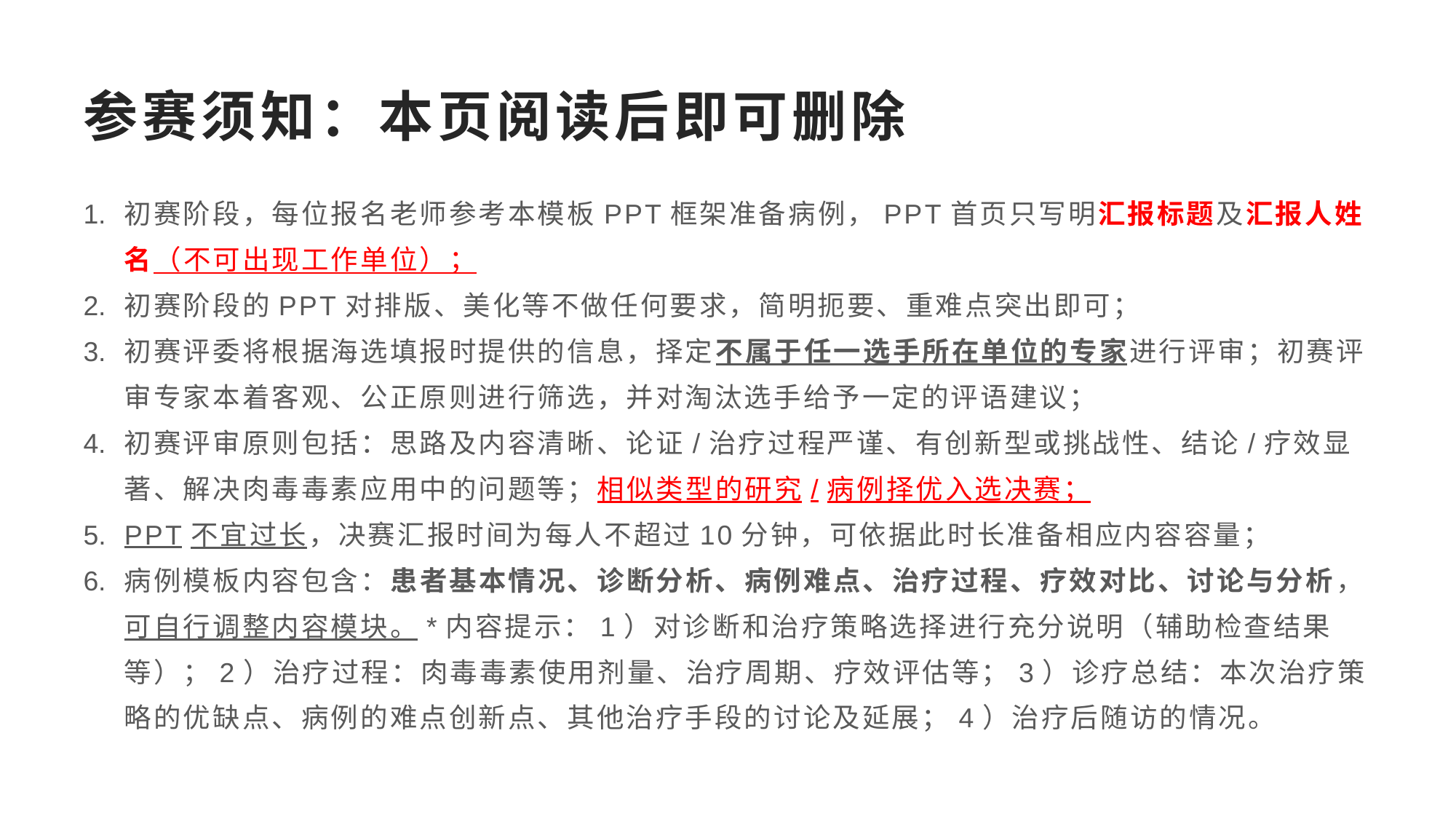

# 参赛须知：本页阅读后即可删除
初赛阶段，每位报名老师参考本模板PPT框架准备病例，PPT首页只写明汇报标题及汇报人姓名（不可出现工作单位）；
初赛阶段的PPT对排版、美化等不做任何要求，简明扼要、重难点突出即可；
初赛评委将根据海选填报时提供的信息，择定不属于任一选手所在单位的专家进行评审；初赛评审专家本着客观、公正原则进行筛选，并对淘汰选手给予一定的评语建议；
初赛评审原则包括：思路及内容清晰、论证/治疗过程严谨、有创新型或挑战性、结论/疗效显著、解决肉毒毒素应用中的问题等；相似类型的研究/病例择优入选决赛；
PPT不宜过长，决赛汇报时间为每人不超过10分钟，可依据此时长准备相应内容容量；
病例模板内容包含：患者基本情况、诊断分析、病例难点、治疗过程、疗效对比、讨论与分析，可自行调整内容模块。*内容提示：1）对诊断和治疗策略选择进行充分说明（辅助检查结果等）；2）治疗过程：肉毒毒素使用剂量、治疗周期、疗效评估等；3）诊疗总结：本次治疗策略的优缺点、病例的难点创新点、其他治疗手段的讨论及延展；4）治疗后随访的情况。